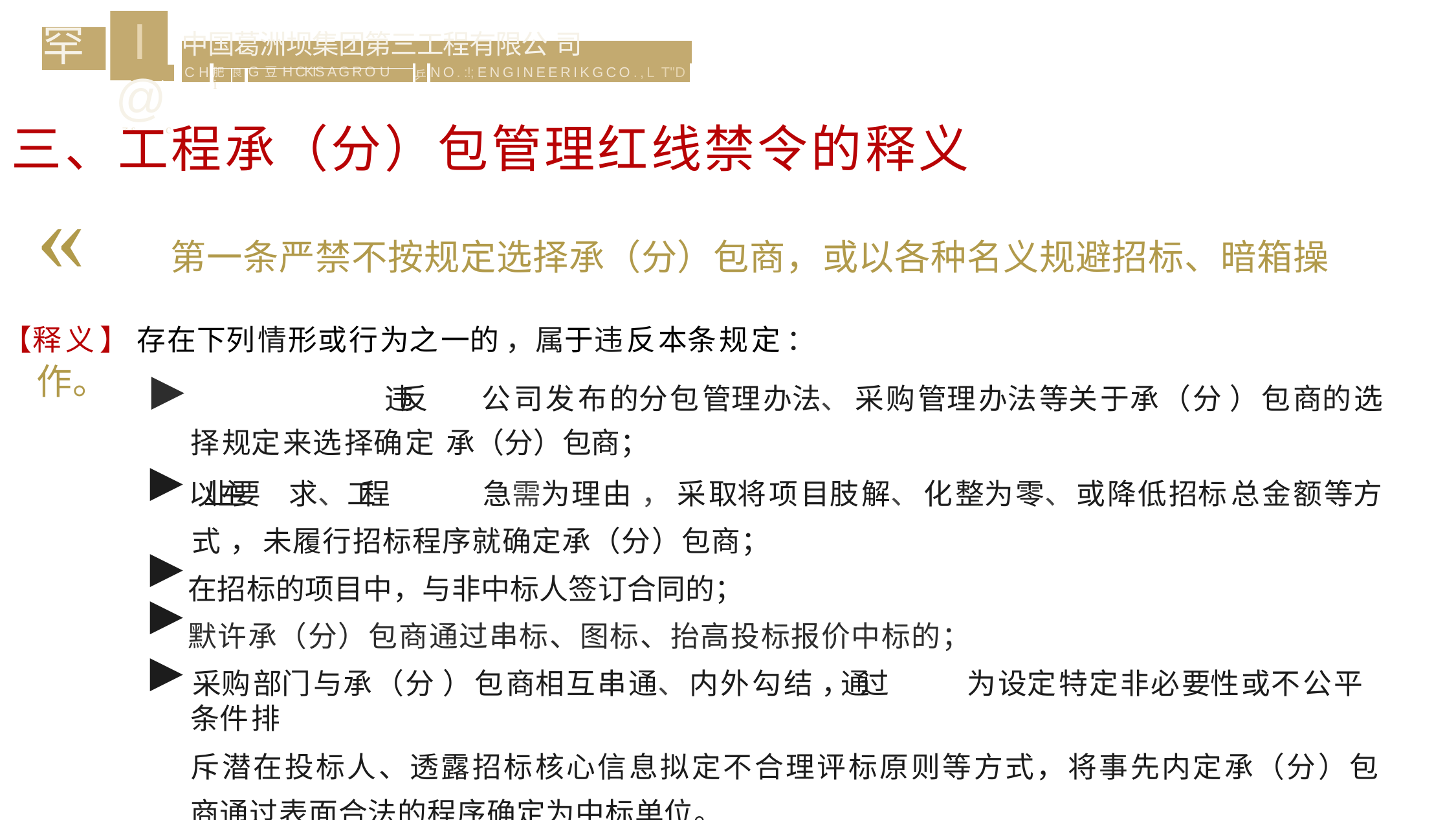

I@
乙s	- c
罕
| 中 国 葛 洲 坝 集 团 第 三 工 程 有 限 公 司 |  |  |  |  |  |
| --- | --- | --- | --- | --- | --- |
| C H |  |  |  | 乒 | N O . :!; ENGINEERIKGCO.,L T"D |
|  | 肥i | 良 | G 豆 H CKIS A G R O U |  |  |

三、工程承（分）包管理红线禁令的释义
«	第一条严禁不按规定选择承（分）包商，或以各种名义规避招标、暗箱操作。
【释义】 存在下列情形或行为之一的 ，属于违反本条规定：
►		违反	公司发布的分包管理办法、采购管理办法等关于承（分）包商的选择规定来选择确定 承（分）包商；
►
►
►
►
以业主要	求、工程	急需为理由， 采取将项目肢解、化整为零、或降低招标总金额等方式 ，  未履行招标程序就确定承（分）包商；
在招标的项目中，与非中标人签订合同的；
默许承（分）包商通过串标、图标、抬高投标报价中标的；
采购部门与承（分 ）包商相互串通、内外勾结 ，通过	为设定特定非必要性或不公平条件排
斥潜在投标人、透露招标核心信息拟定不合理评标原则等方式，将事先内定承（分）包 商通过表面合法的程序确定为中标单位。